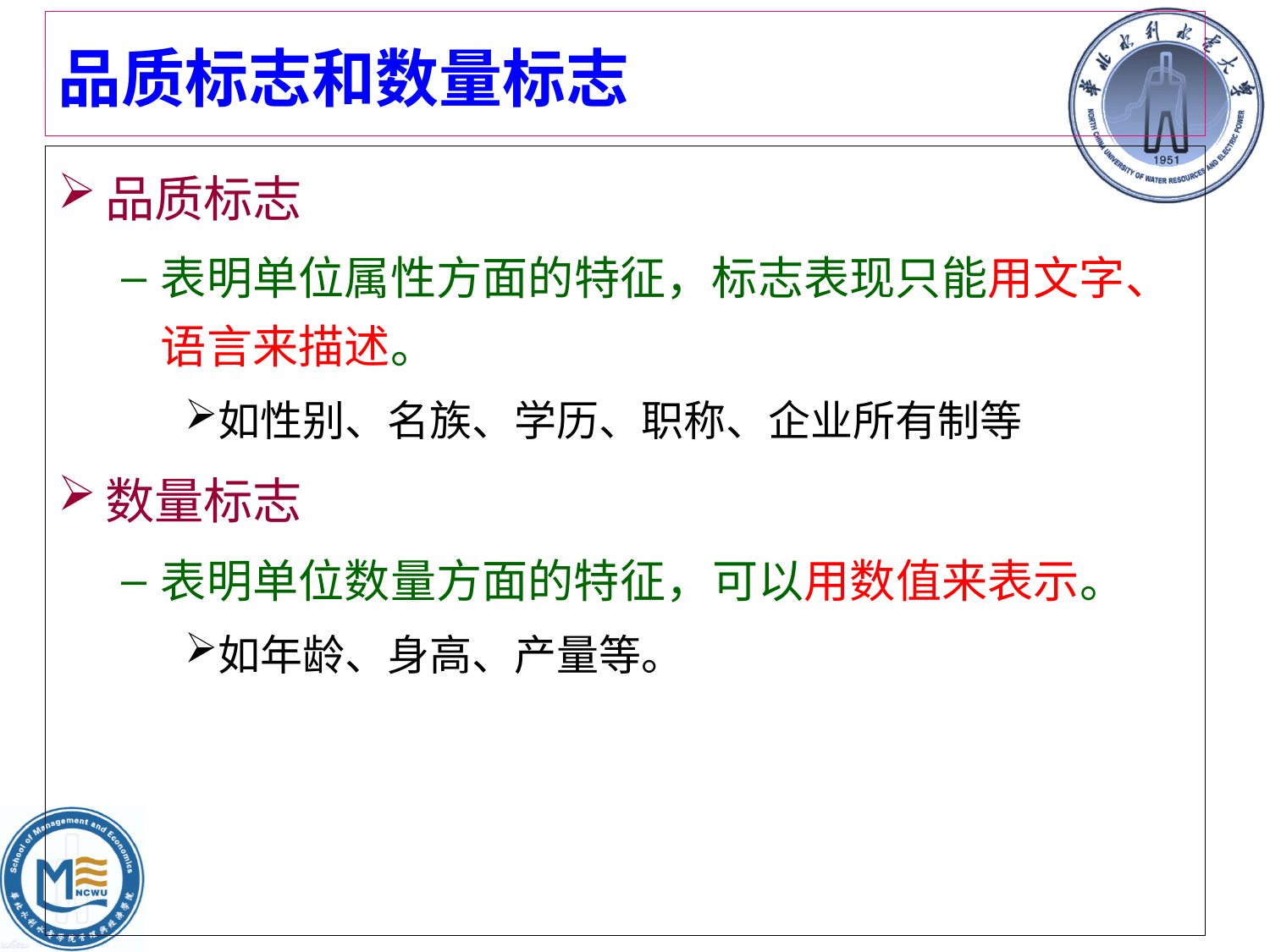

# 品质标志和数量标志
品质标志
表明单位属性方面的特征，标志表现只能用文字、语言来描述。
如性别、名族、学历、职称、企业所有制等
数量标志
表明单位数量方面的特征，可以用数值来表示。
如年龄、身高、产量等。